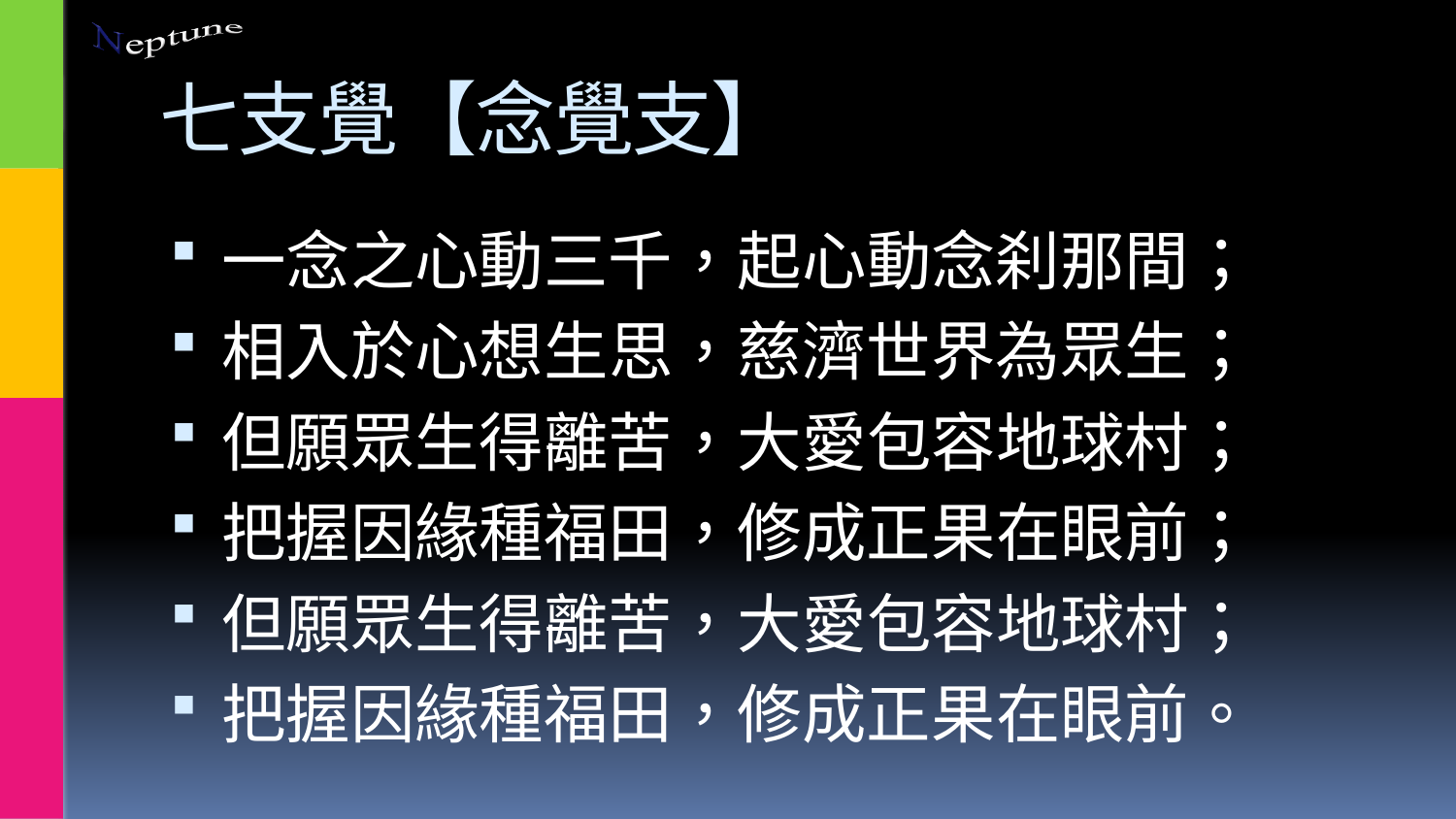

# 七支覺【念覺支】
一念之心動三千，起心動念刹那間；
相入於心想生思，慈濟世界為眾生；
但願眾生得離苦，大愛包容地球村；
把握因緣種福田，修成正果在眼前；
但願眾生得離苦，大愛包容地球村；
把握因緣種福田，修成正果在眼前。